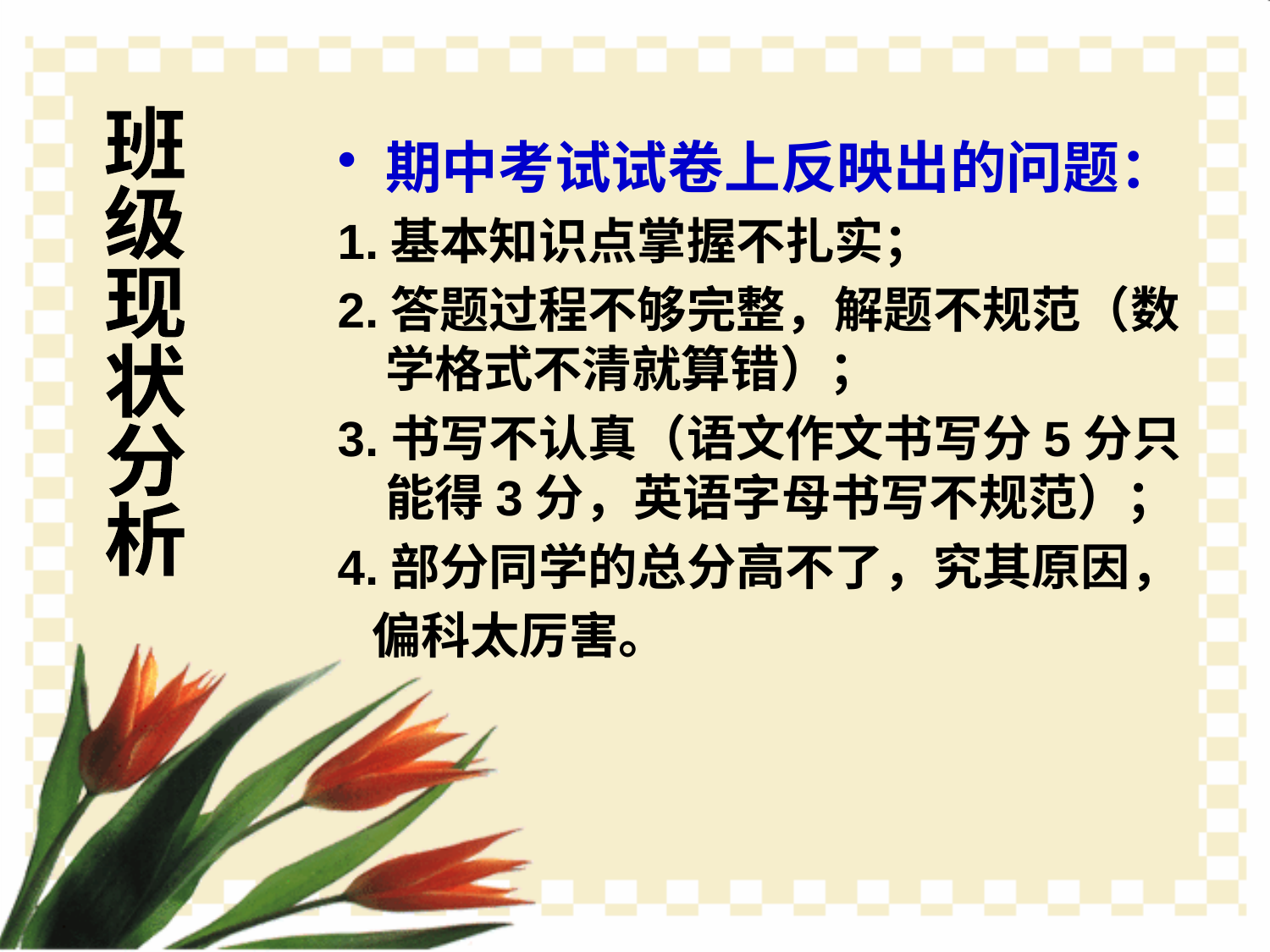

班
级
现
状
分
析
期中考试试卷上反映出的问题：
1.基本知识点掌握不扎实；
2.答题过程不够完整，解题不规范（数学格式不清就算错）；
3.书写不认真（语文作文书写分5分只能得3分，英语字母书写不规范）；
4.部分同学的总分高不了，究其原因，
  偏科太厉害。